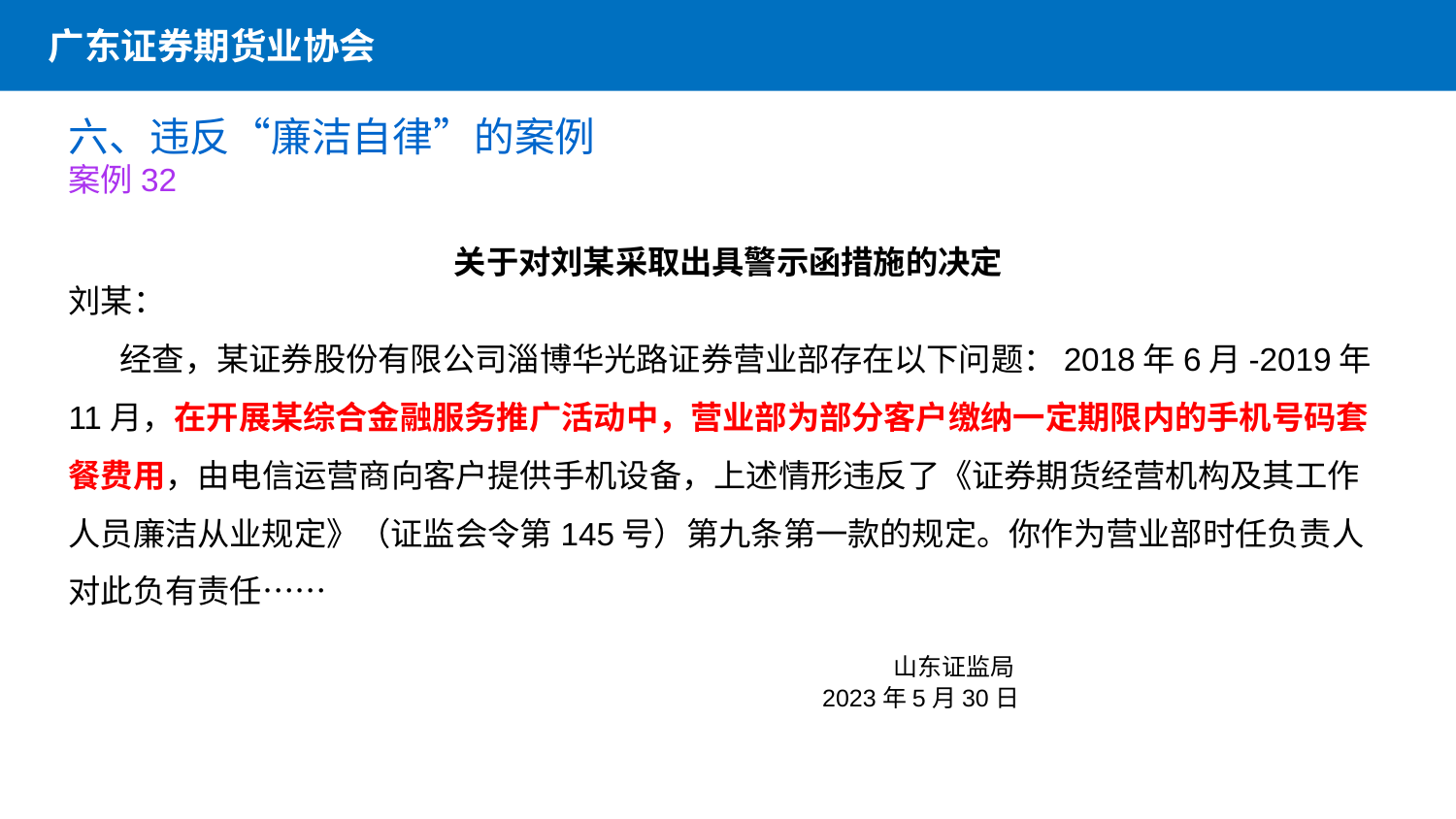

广东证券期货业协会
六、违反“廉洁自律”的案例
案例32

关于对刘某采取出具警示函措施的决定
刘某：
      经查，某证券股份有限公司淄博华光路证券营业部存在以下问题：2018年6月-2019年11月，在开展某综合金融服务推广活动中，营业部为部分客户缴纳一定期限内的手机号码套餐费用，由电信运营商向客户提供手机设备，上述情形违反了《证券期货经营机构及其工作人员廉洁从业规定》（证监会令第145号）第九条第一款的规定。你作为营业部时任负责人对此负有责任……

                                                                                                  山东证监局
　　　　　　　                                                                                                           2023年5月30日